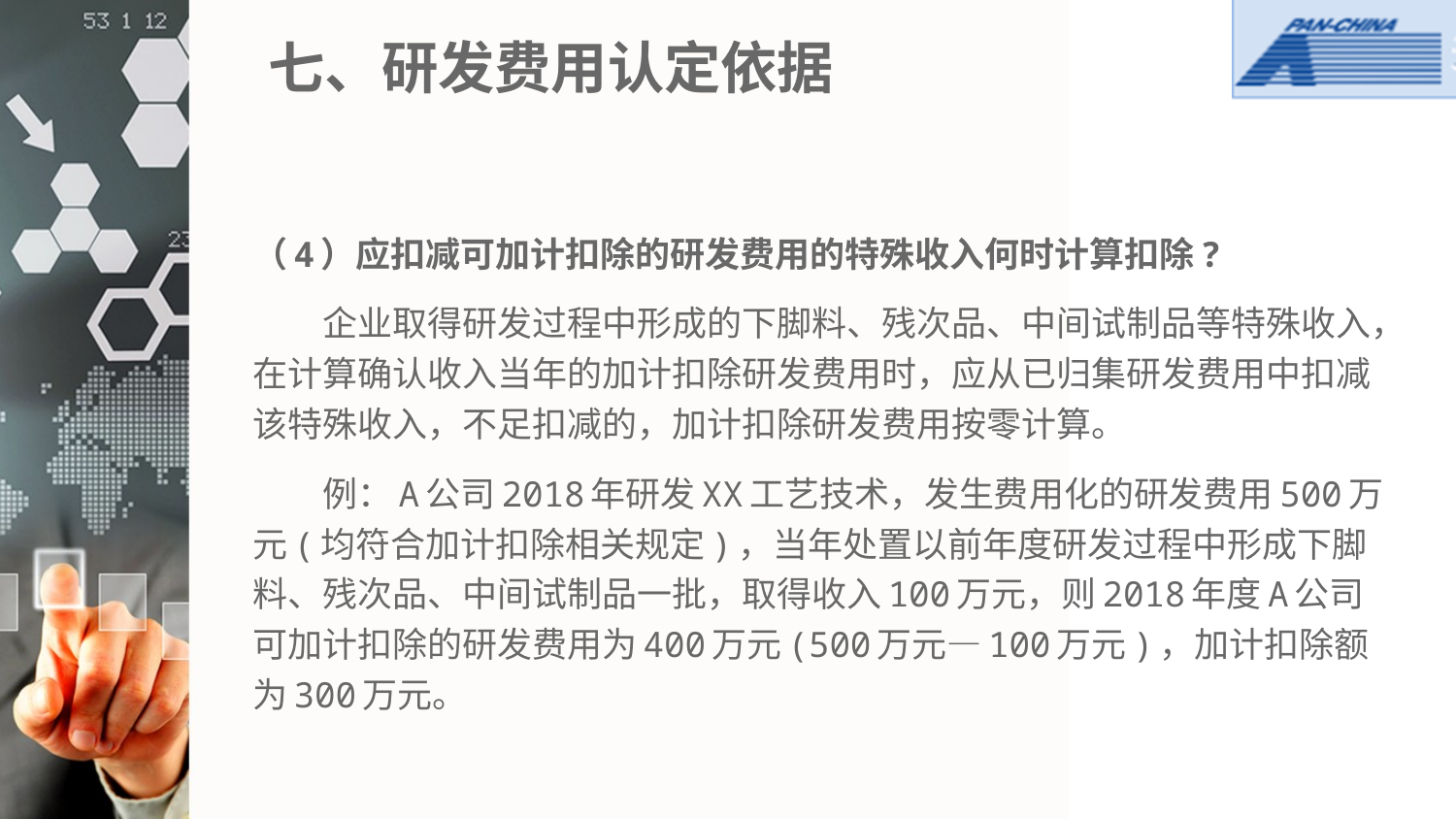

# 七、研发费用认定依据

（4）应扣减可加计扣除的研发费用的特殊收入何时计算扣除?
　　企业取得研发过程中形成的下脚料、残次品、中间试制品等特殊收入，在计算确认收入当年的加计扣除研发费用时，应从已归集研发费用中扣减该特殊收入，不足扣减的，加计扣除研发费用按零计算。
　　例：A公司2018年研发XX工艺技术，发生费用化的研发费用500万元(均符合加计扣除相关规定)，当年处置以前年度研发过程中形成下脚料、残次品、中间试制品一批，取得收入100万元，则2018年度A公司可加计扣除的研发费用为400万元(500万元—100万元)，加计扣除额为300万元。